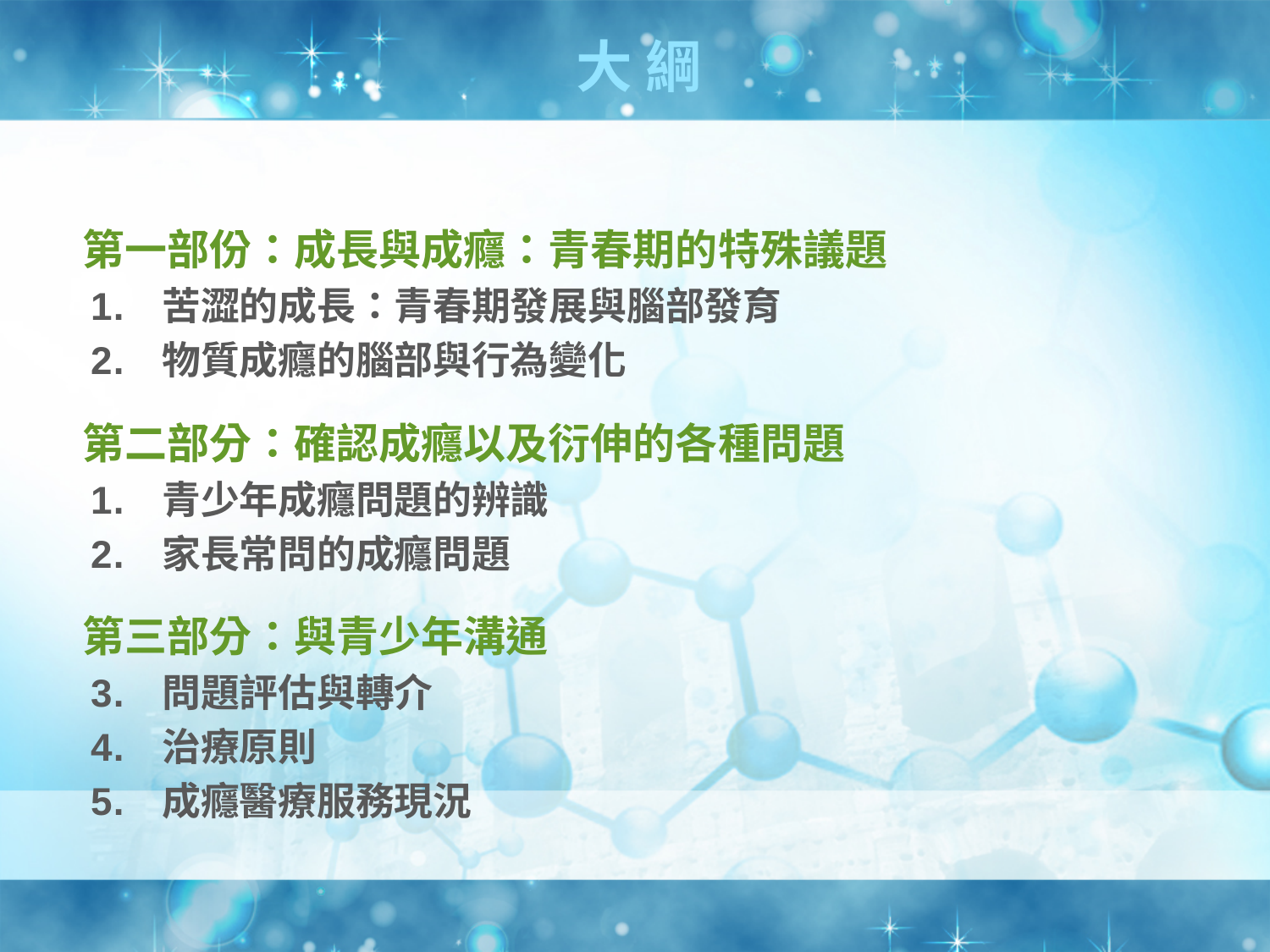

大 綱
第一部份：成長與成癮：青春期的特殊議題
苦澀的成長：青春期發展與腦部發育
物質成癮的腦部與行為變化
第二部分：確認成癮以及衍伸的各種問題
青少年成癮問題的辨識
家長常問的成癮問題
第三部分：與青少年溝通
問題評估與轉介
治療原則
成癮醫療服務現況